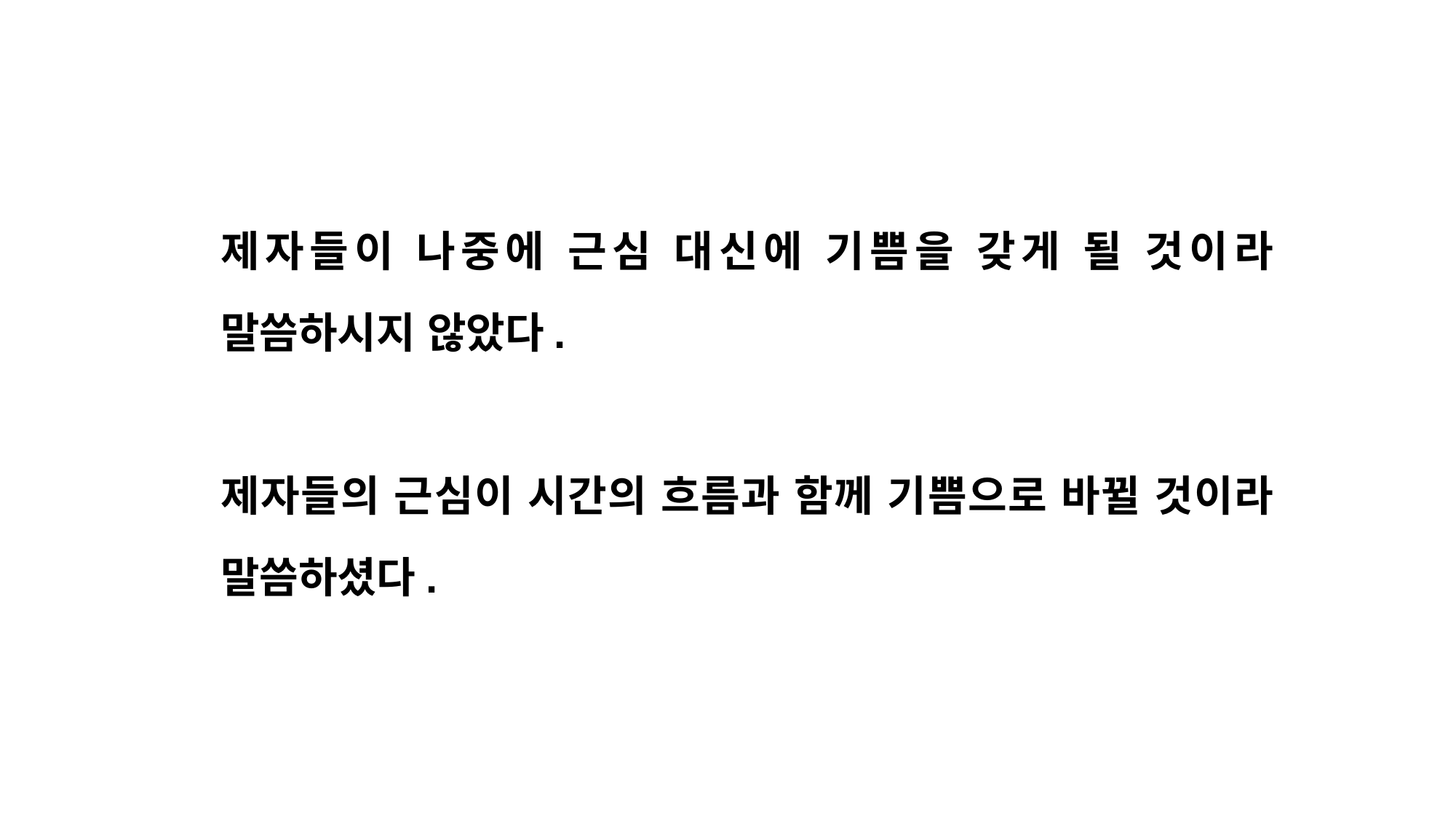

제자들이 나중에 근심 대신에 기쁨을 갖게 될 것이라 말씀하시지 않았다.

제자들의 근심이 시간의 흐름과 함께 기쁨으로 바뀔 것이라 말씀하셨다.